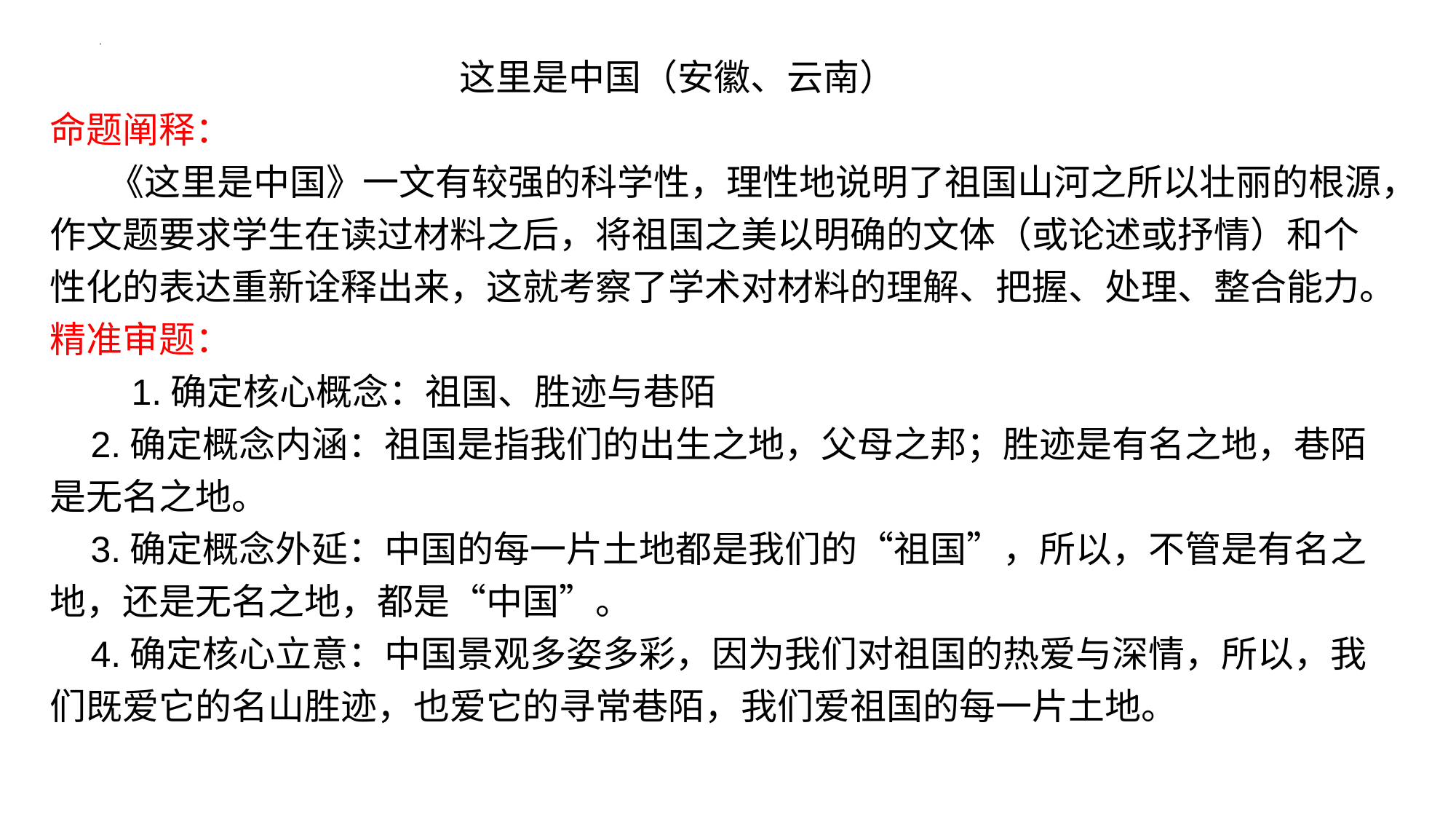

这里是中国（安徽、云南）
命题阐释：
      《这里是中国》一文有较强的科学性，理性地说明了祖国山河之所以壮丽的根源，作文题要求学生在读过材料之后，将祖国之美以明确的文体（或论述或抒情）和个性化的表达重新诠释出来，这就考察了学术对材料的理解、把握、处理、整合能力。
精准审题：
        1.确定核心概念：祖国、胜迹与巷陌
    2.确定概念内涵：祖国是指我们的出生之地，父母之邦；胜迹是有名之地，巷陌是无名之地。
    3.确定概念外延：中国的每一片土地都是我们的“祖国”，所以，不管是有名之地，还是无名之地，都是“中国”。
    4.确定核心立意：中国景观多姿多彩，因为我们对祖国的热爱与深情，所以，我们既爱它的名山胜迹，也爱它的寻常巷陌，我们爱祖国的每一片土地。